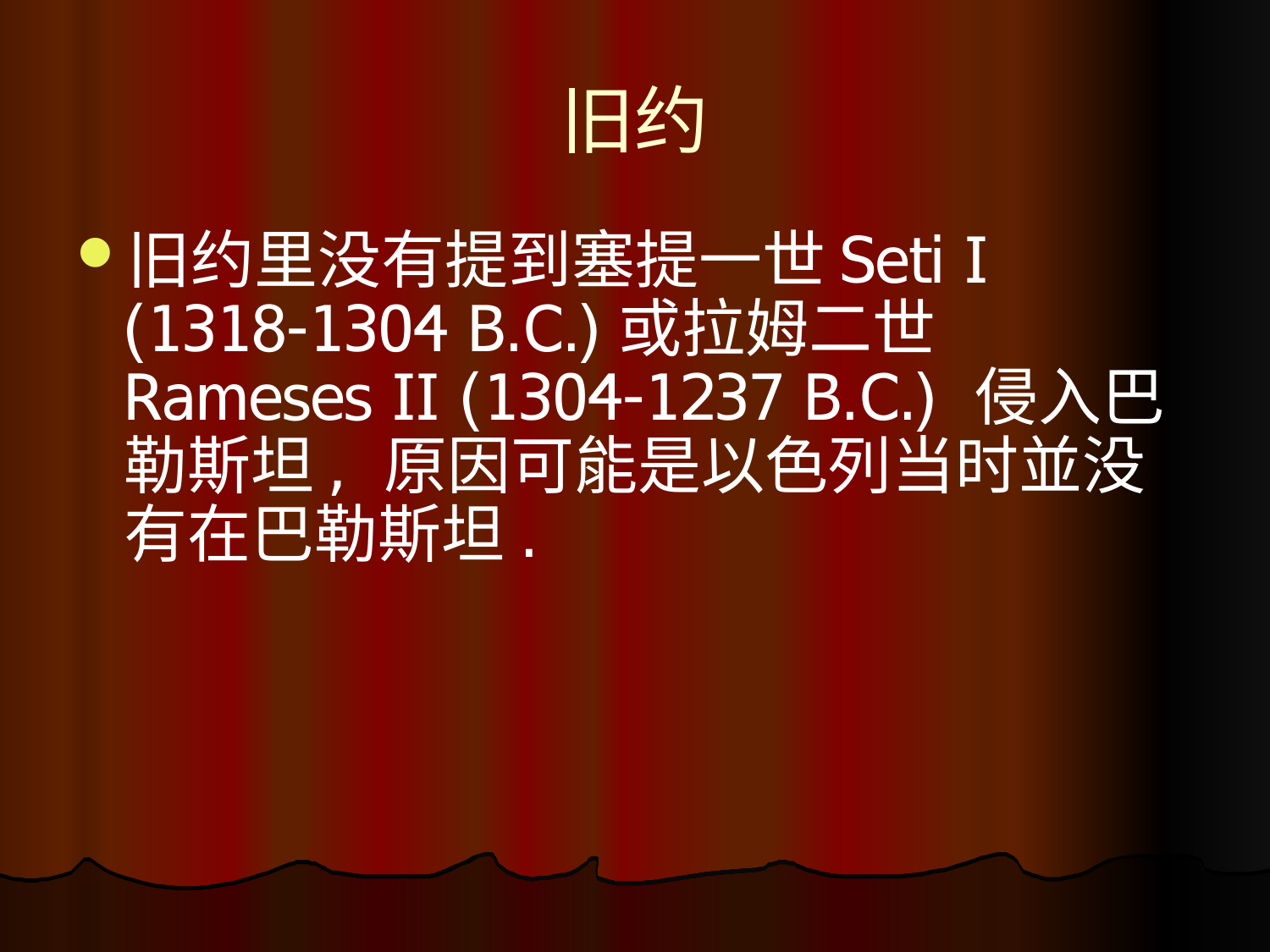

# 旧约
旧约里没有提到塞提一世Seti I (1318-1304 B.C.)或拉姆二世Rameses II (1304-1237 B.C.) 侵入巴勒斯坦, 原因可能是以色列当时並没有在巴勒斯坦.